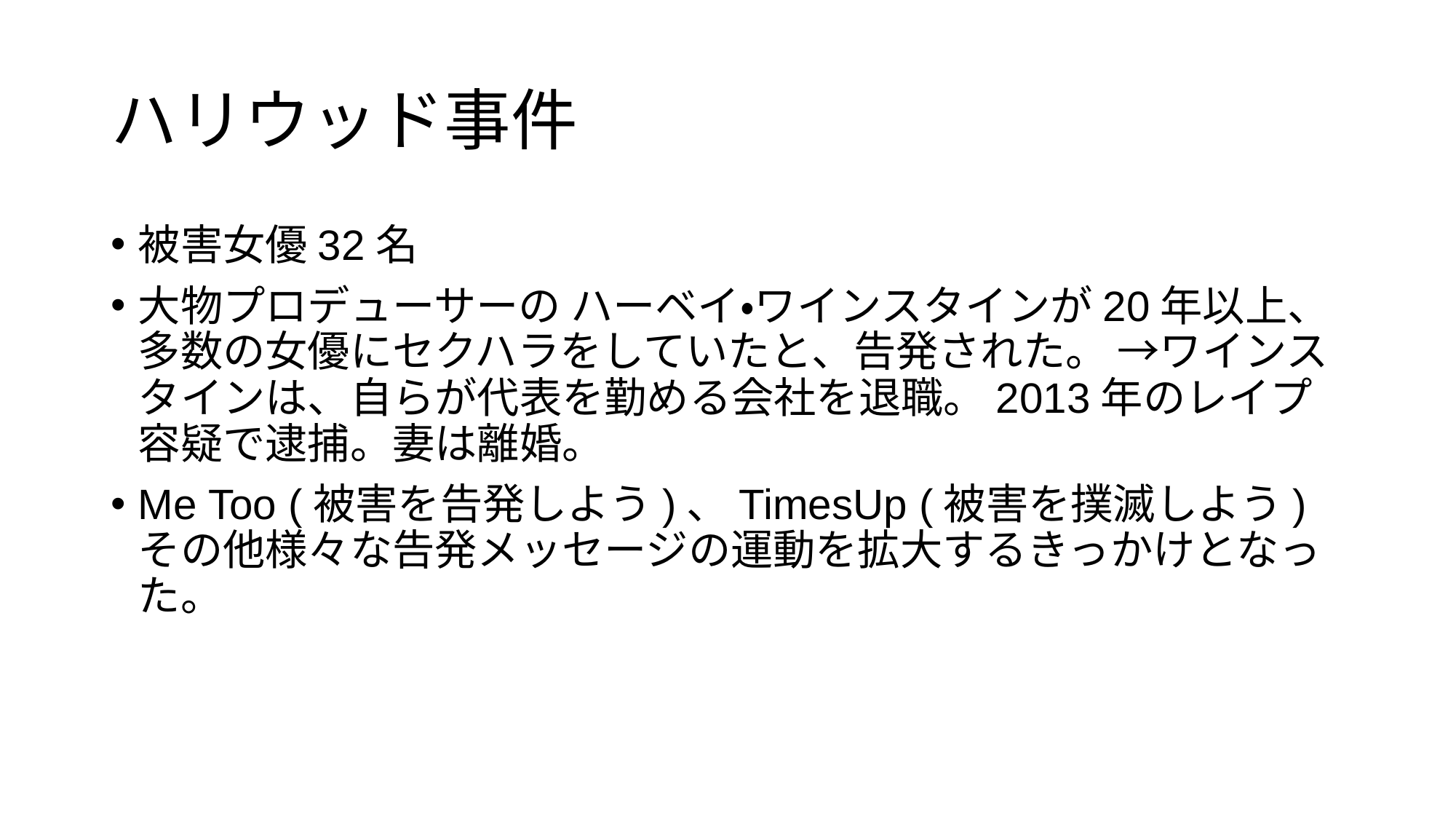

# ハリウッド事件
被害女優32名
大物プロデューサーの ハーベイ・ワインスタインが20年以上、多数の女優にセクハラをしていたと、告発された。 →ワインスタインは、自らが代表を勤める会社を退職。2013年のレイプ容疑で逮捕。妻は離婚。
Me Too (被害を告発しよう)、TimesUp (被害を撲滅しよう)その他様々な告発メッセージの運動を拡大するきっかけとなった。